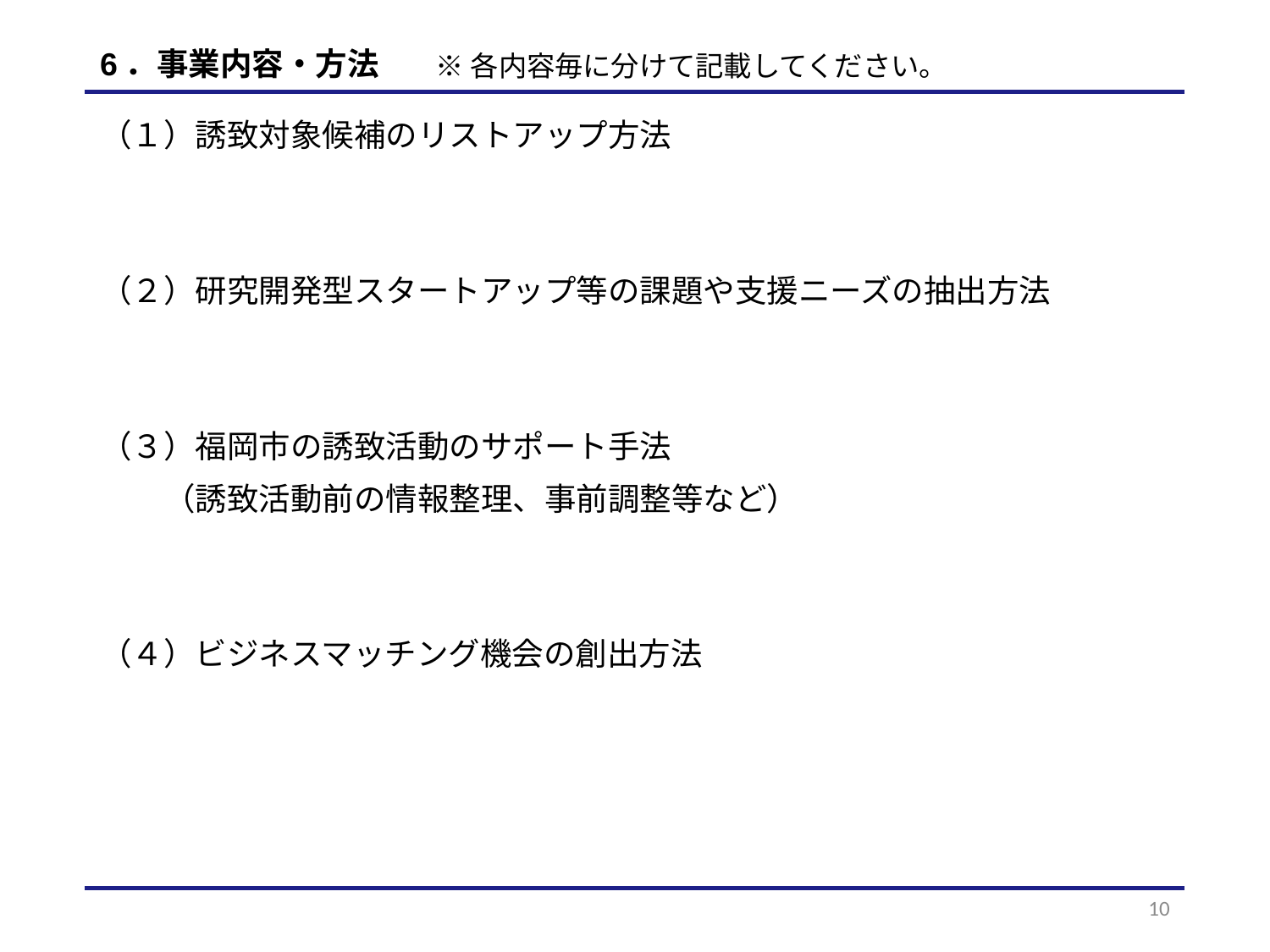

# 6．事業内容・方法
※各内容毎に分けて記載してください。
（１）誘致対象候補のリストアップ方法

（２）研究開発型スタートアップ等の課題や支援ニーズの抽出方法

（３）福岡市の誘致活動のサポート手法
　　（誘致活動前の情報整理、事前調整等など）

（４）ビジネスマッチング機会の創出方法

10